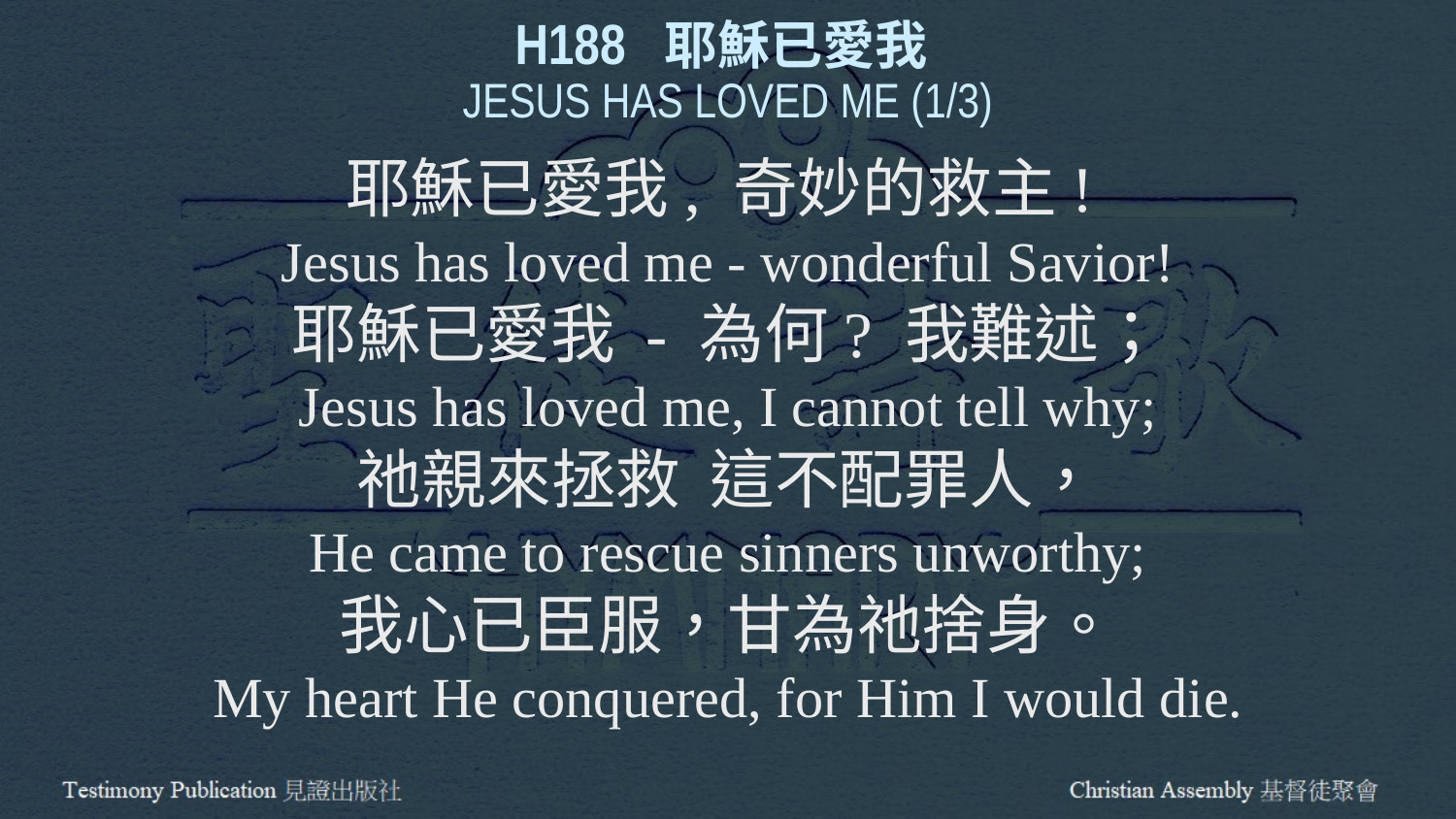

H188  耶穌已愛我
JESUS HAS LOVED ME (1/3)
耶穌已愛我, 奇妙的救主!
Jesus has loved me - wonderful Savior!
耶穌已愛我 - 為何? 我難述；
Jesus has loved me, I cannot tell why;
祂親來拯救  這不配罪人，
He came to rescue sinners unworthy;
我心已臣服，甘為祂捨身。
My heart He conquered, for Him I would die.